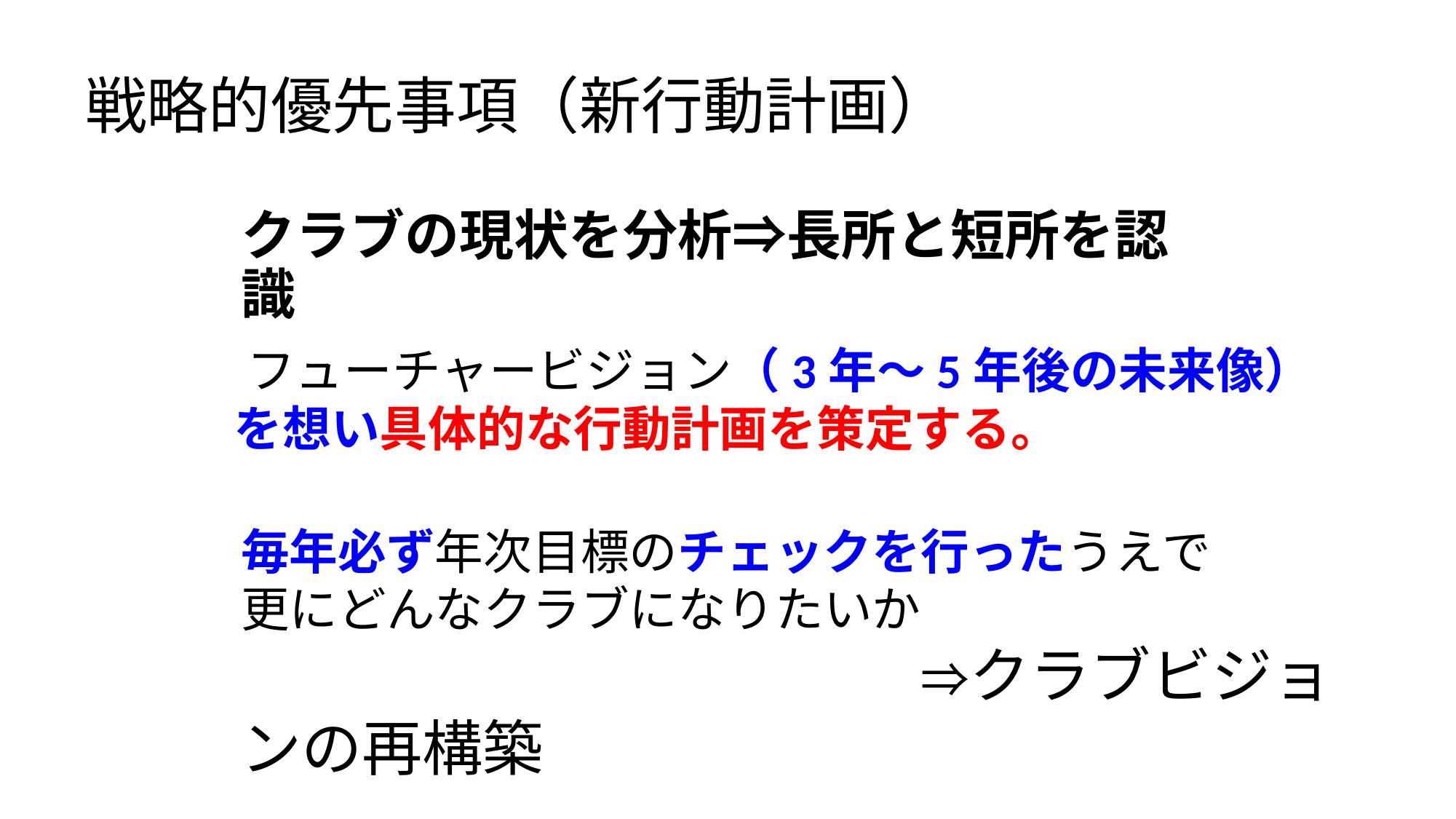

戦略的優先事項（新行動計画）
クラブの現状を分析⇒長所と短所を認識
 フューチャービジョン（3年～5年後の未来像）を想い具体的な行動計画を策定する。

毎年必ず年次目標のチェックを行ったうえで
更にどんなクラブになりたいか
　　　　　　　　　　　　　　⇒クラブビジョンの再構築